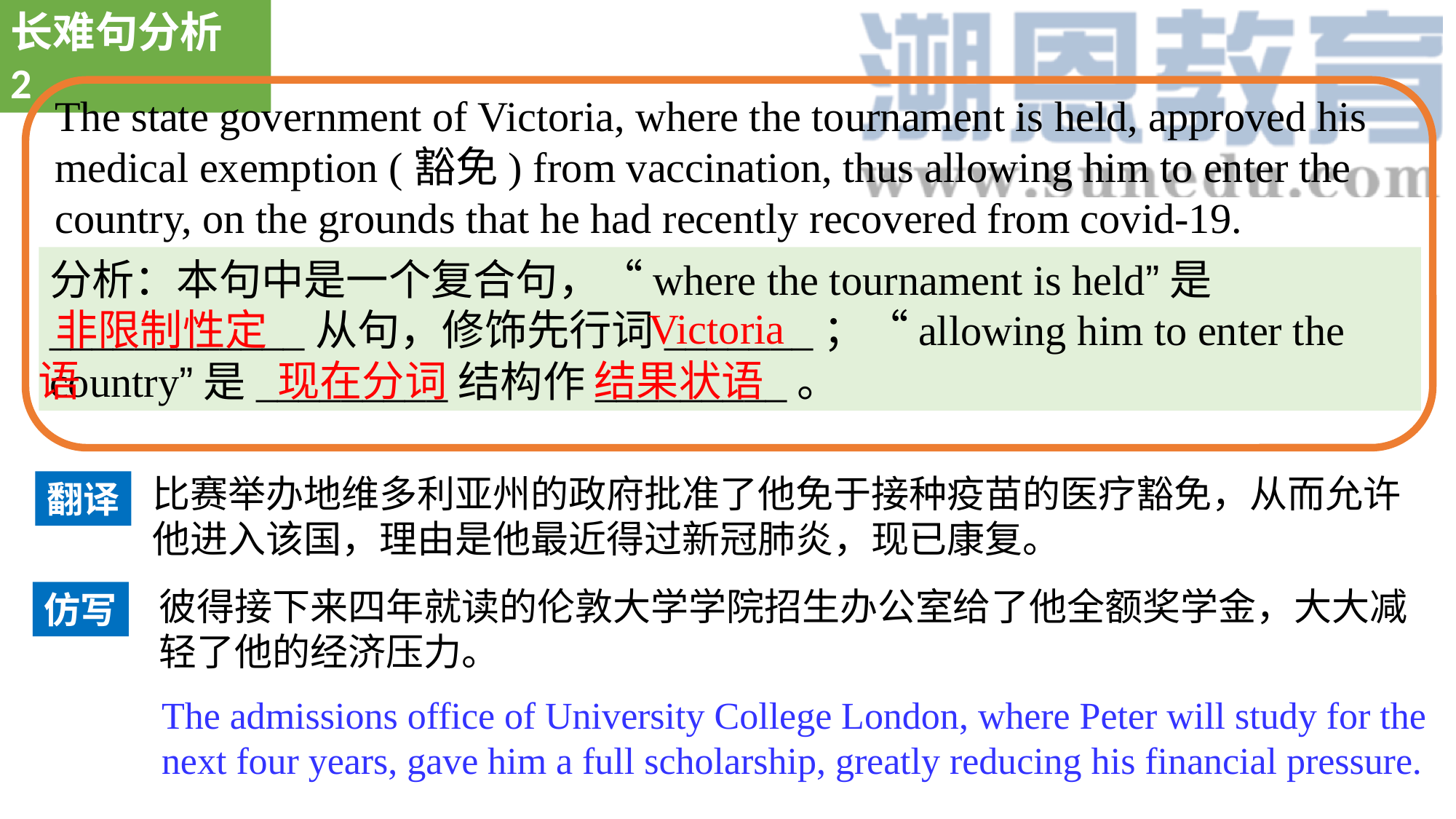

长难句分析 2

The state government of Victoria, where the tournament is held, approved his medical exemption (豁免) from vaccination, thus allowing him to enter the country, on the grounds that he had recently recovered from covid-19.
分析：本句中是一个复合句，“where the tournament is held”是____________从句，修饰先行词_______；“allowing him to enter the country”是_________结构作_________。
Victoria
 非限制性定语
现在分词
结果状语
比赛举办地维多利亚州的政府批准了他免于接种疫苗的医疗豁免，从而允许他进入该国，理由是他最近得过新冠肺炎，现已康复。
翻译
彼得接下来四年就读的伦敦大学学院招生办公室给了他全额奖学金，大大减轻了他的经济压力。
仿写
The admissions office of University College London, where Peter will study for the next four years, gave him a full scholarship, greatly reducing his financial pressure.